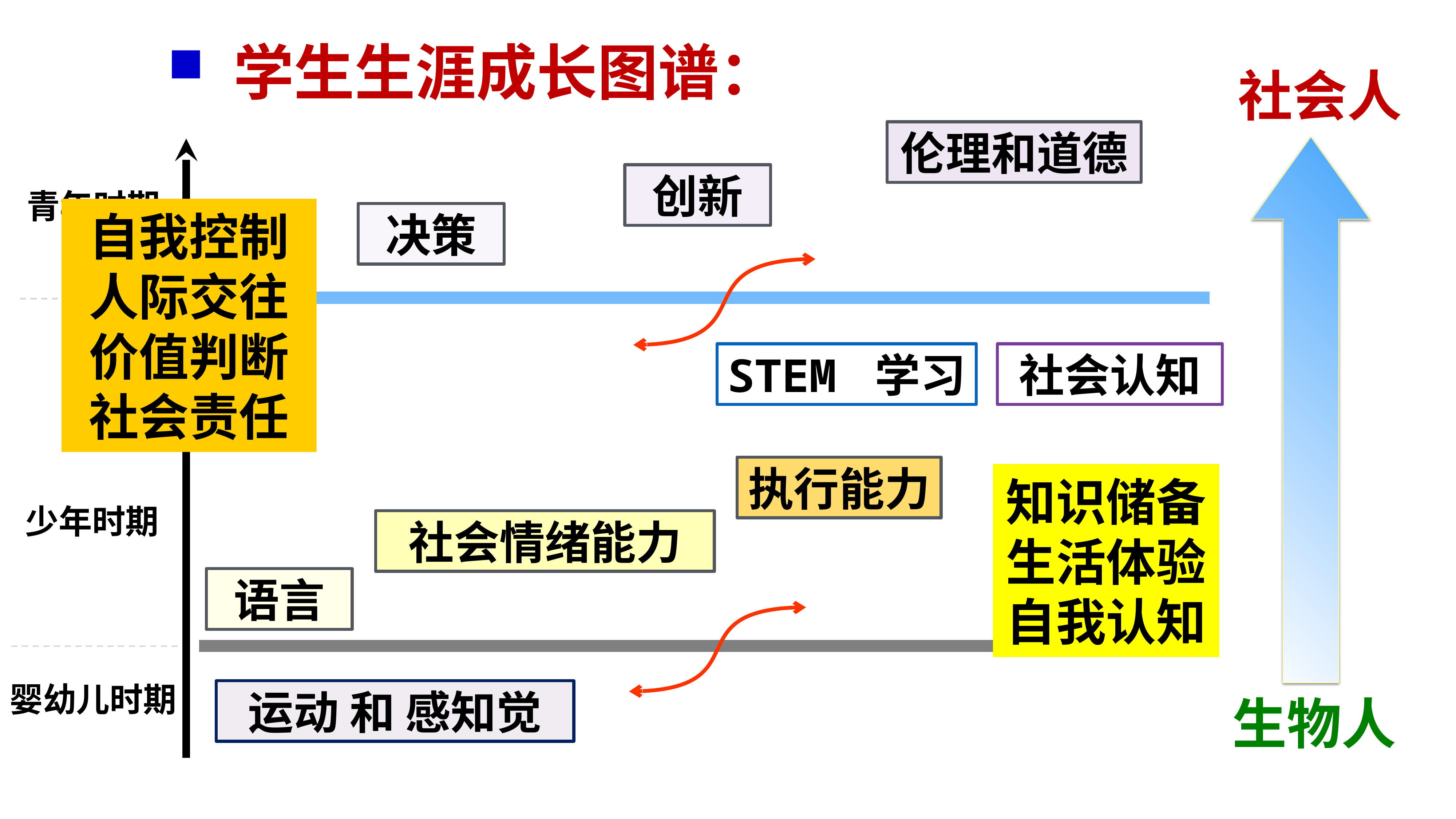

学生生涯成长图谱：
社会人
伦理和道德
创新
青年时期
自我控制
人际交往
价值判断
社会责任
决策
STEM 学习
社会认知

执行能力
知识储备
生活体验
自我认知
少年时期
社会情绪能力
语言
婴幼儿时期
运动 和 感知觉
生物人